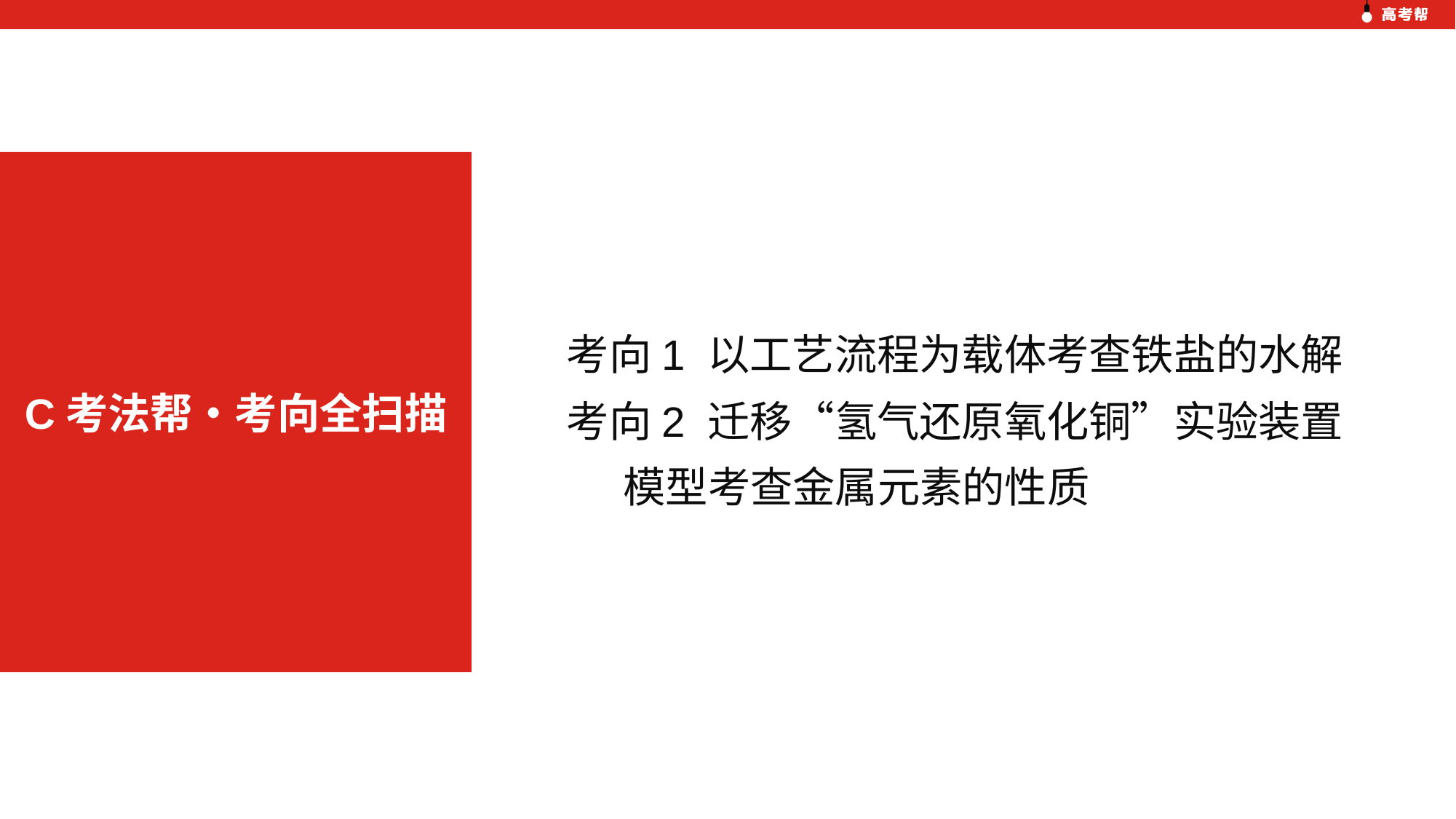

考向1 以工艺流程为载体考查铁盐的水解
考向2 迁移“氢气还原氧化铜”实验装置        模型考查金属元素的性质
C考法帮•考向全扫描